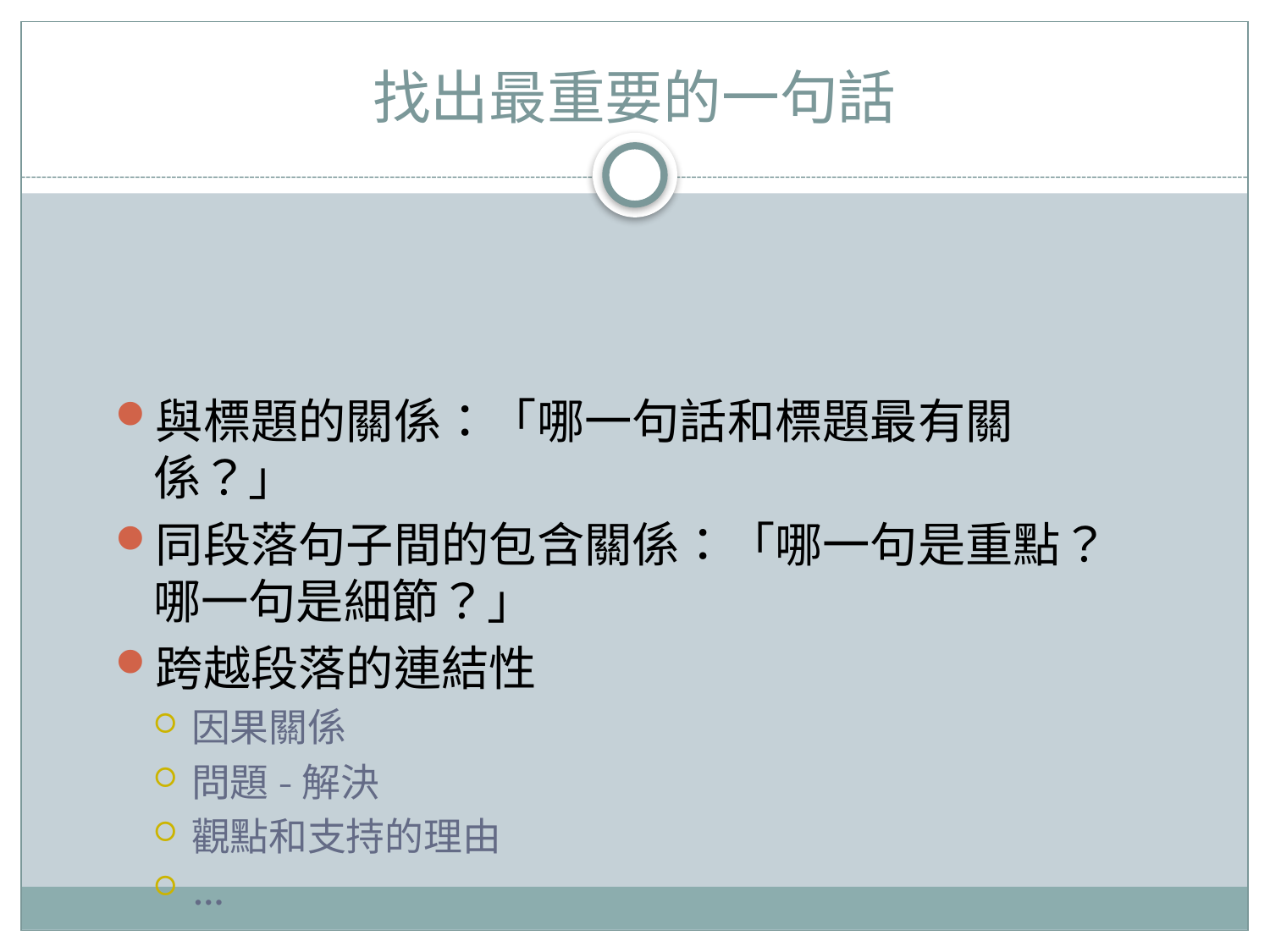

# 找出最重要的一句話
與標題的關係：「哪一句話和標題最有關係？」
同段落句子間的包含關係：「哪一句是重點？哪一句是細節？」
跨越段落的連結性
因果關係
問題-解決
觀點和支持的理由
…